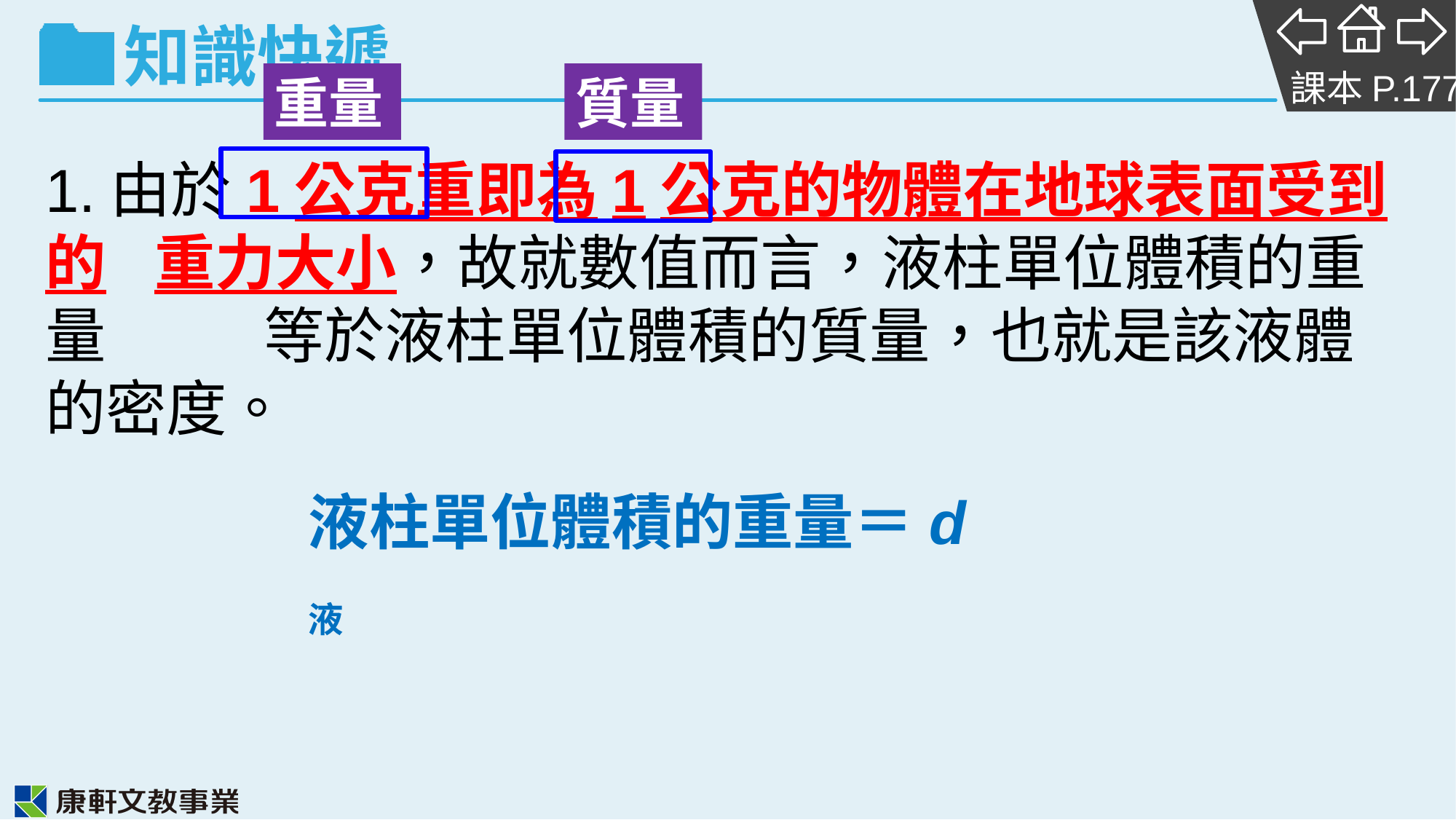

課本P.177
重量
質量

1.由於1公克重即為1公克的物體在地球表面受到的	重力大小，故就數值而言，液柱單位體積的重量		等於液柱單位體積的質量，也就是該液體的密度。

液柱單位體積的重量＝d液